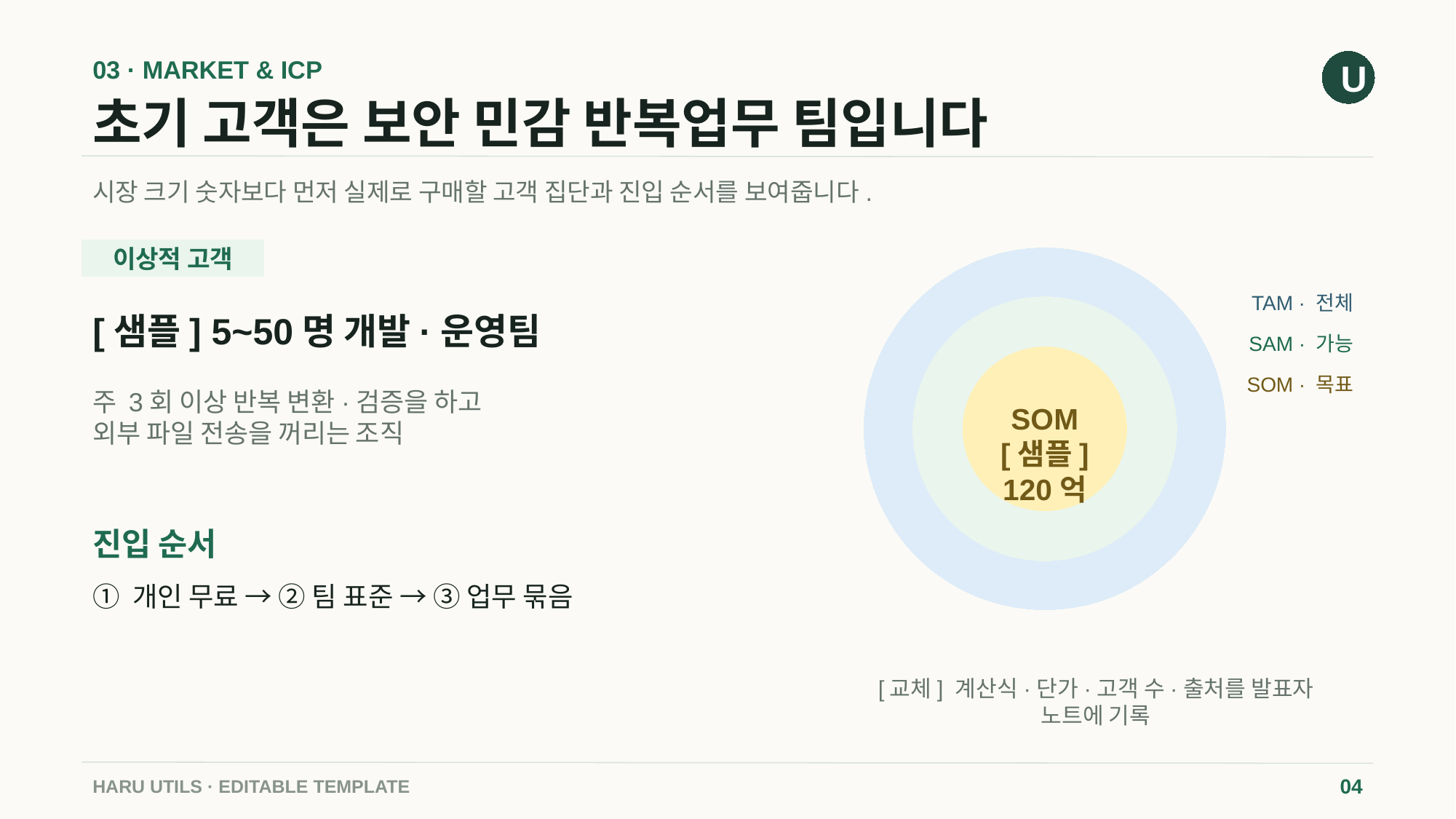

03 · MARKET & ICP
U
초기 고객은 보안 민감 반복업무 팀입니다

시장 크기 숫자보다 먼저 실제로 구매할 고객 집단과 진입 순서를 보여줍니다.
이상적 고객

TAM · 전체

[샘플] 5~50명 개발·운영팀
SAM · 가능

SOM · 목표
주 3회 이상 반복 변환·검증을 하고
외부 파일 전송을 꺼리는 조직
SOM
[샘플] 120억
진입 순서
① 개인 무료 → ② 팀 표준 → ③ 업무 묶음
[교체] 계산식·단가·고객 수·출처를 발표자 노트에 기록

HARU UTILS · EDITABLE TEMPLATE
04